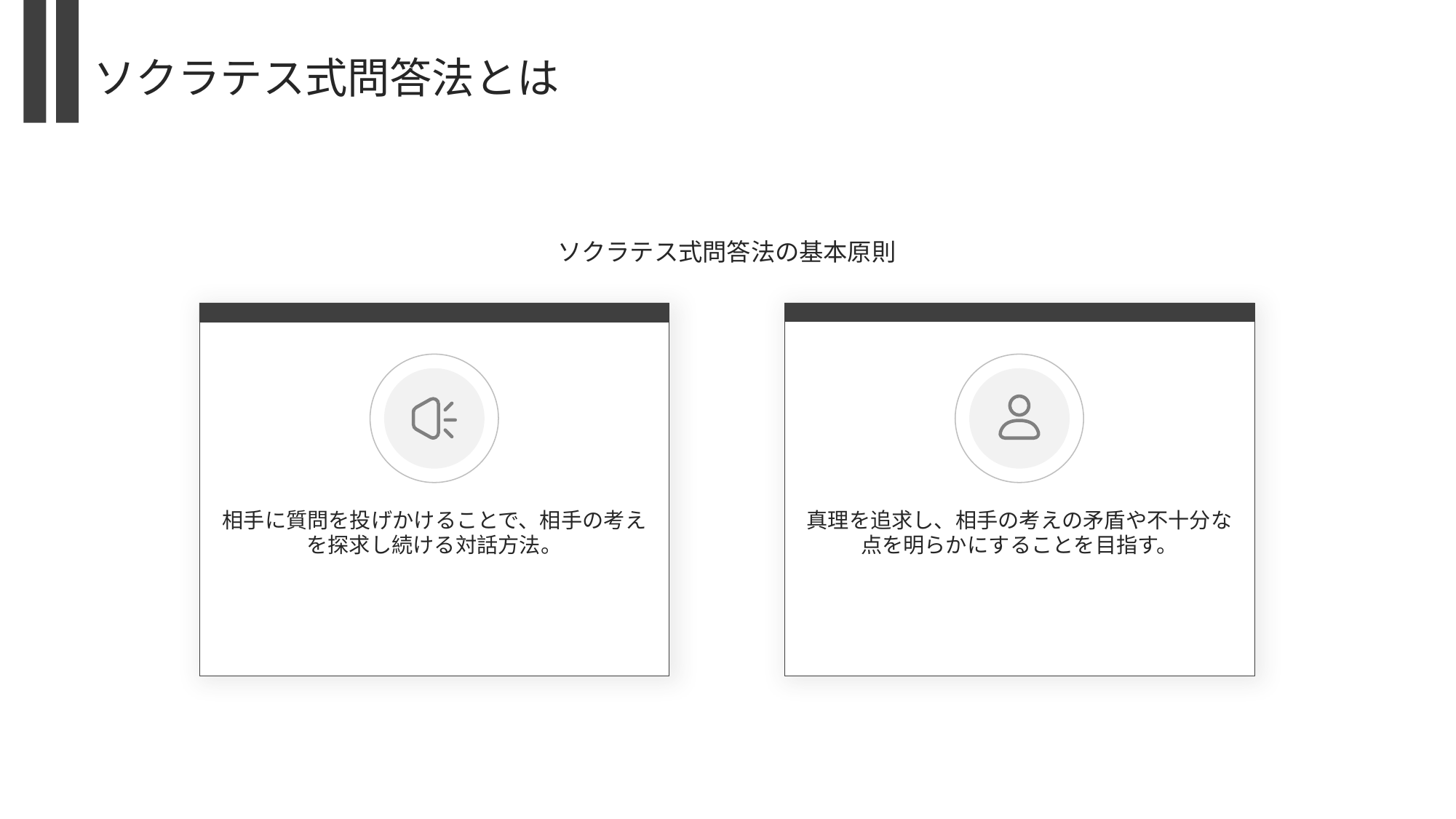

ソクラテス式問答法とは
ソクラテス式問答法の基本原則

真理を追求し、相手の考えの矛盾や不十分な点を明らかにすることを目指す。
相手に質問を投げかけることで、相手の考えを探求し続ける対話方法。